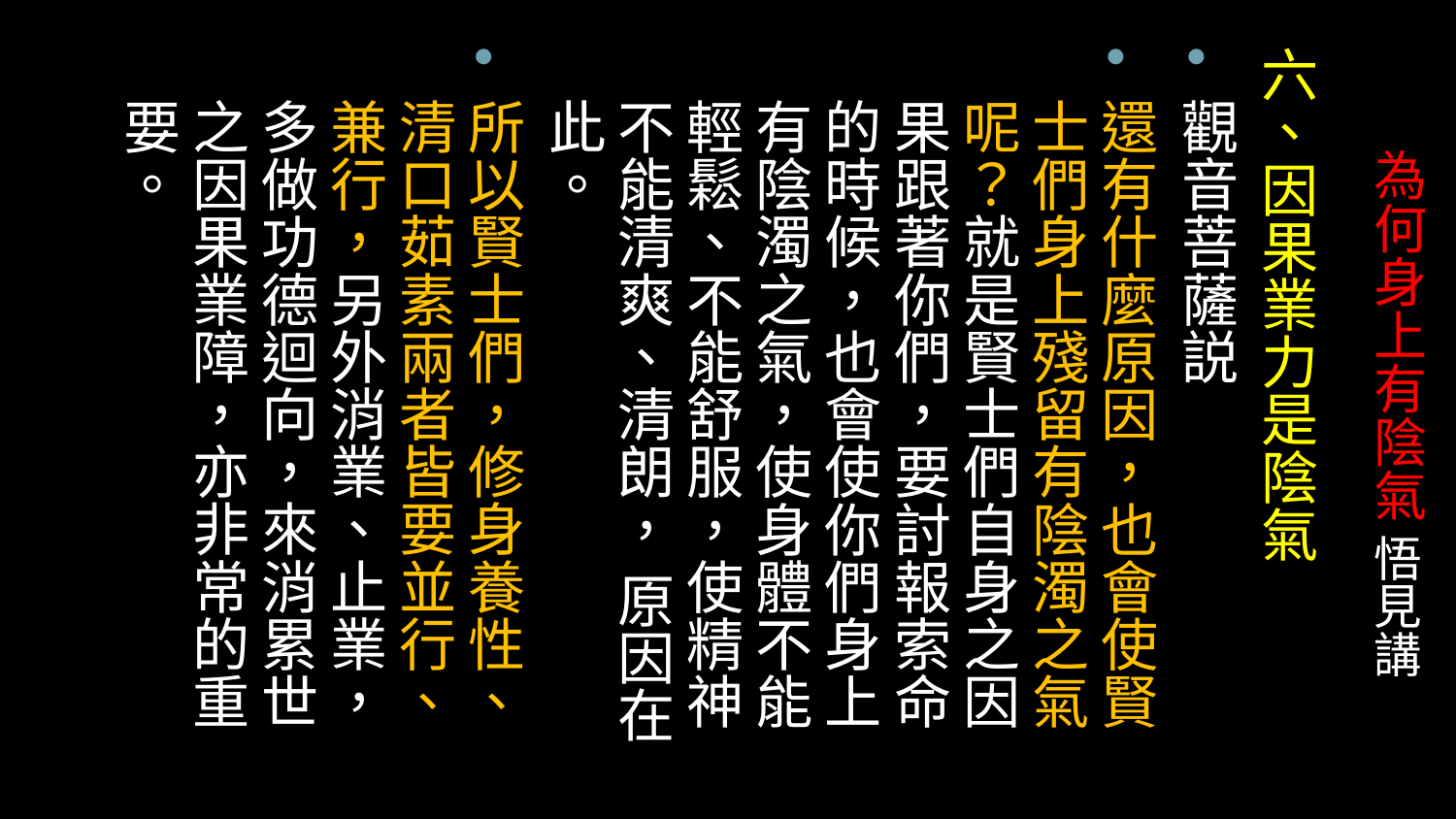

六、因果業力是陰氣
觀音菩薩説
還有什麼原因，也會使賢士們身上殘留有陰濁之氣呢？就是賢士們自身之因果跟著你們，要討報索命的時候，也會使你們身上有陰濁之氣，使身體不能輕鬆、不能舒服，使精神不能清爽、清朗， 原因在此。
所以賢士們，修身養性、清口茹素兩者皆要並行、兼行，另外消業、止業，多做功德迴向，來消累世之因果業障，亦非常的重要。

# 為何身上有陰氣 悟見講